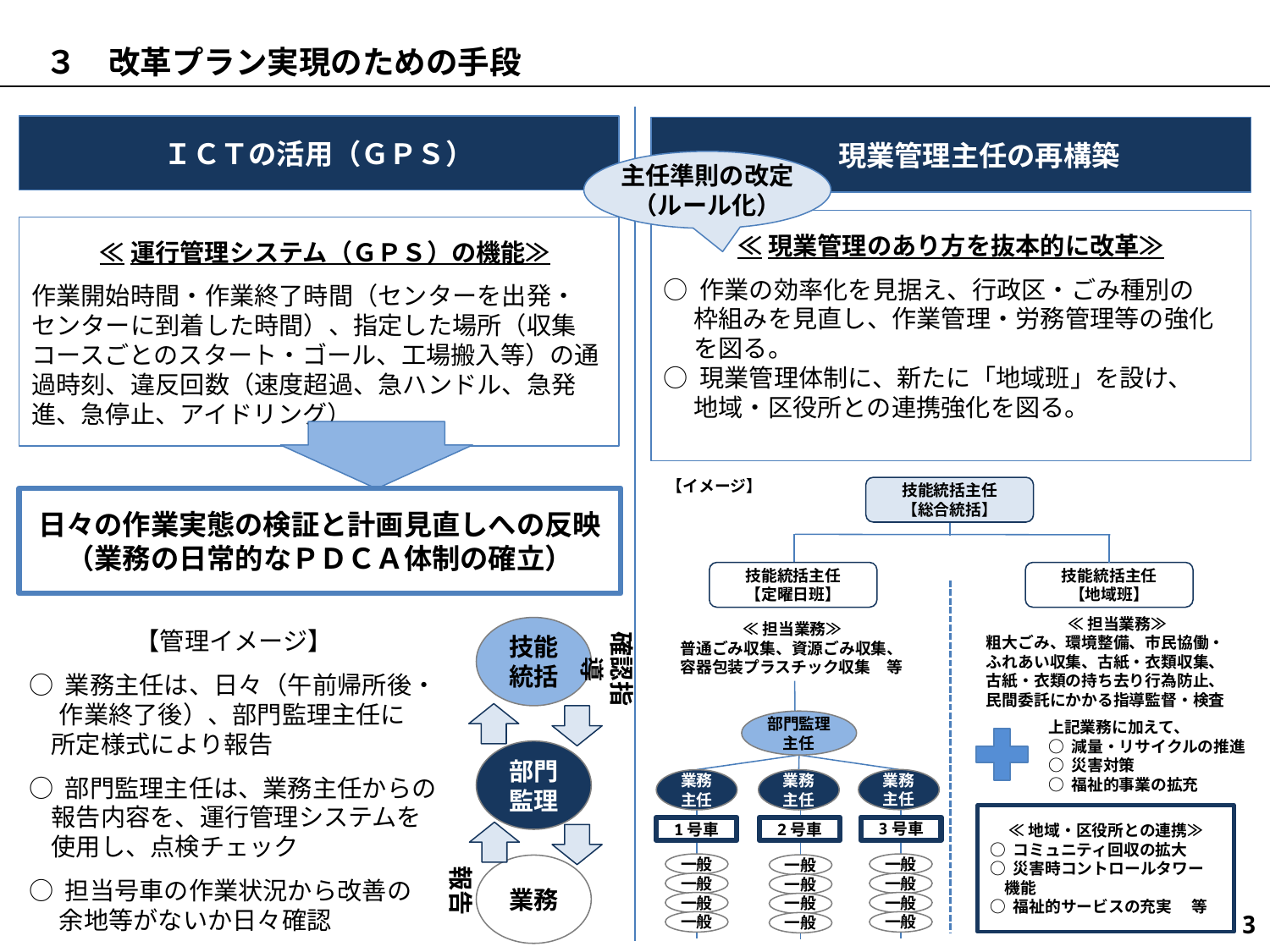

３　改革プラン実現のための手段
ＩＣＴの活用（ＧＰＳ）
　　現業管理主任の再構築
主任準則の改定（ルール化）
≪現業管理のあり方を抜本的に改革≫

○ 作業の効率化を見据え、行政区・ごみ種別の
　 枠組みを見直し、作業管理・労務管理等の強化
　 を図る。
○ 現業管理体制に、新たに「地域班」を設け、
　 地域・区役所との連携強化を図る。
≪運行管理システム（ＧＰＳ）の機能≫

作業開始時間・作業終了時間（センターを出発・
センターに到着した時間）、指定した場所（収集コースごとのスタート・ゴール、工場搬入等）の通過時刻、違反回数（速度超過、急ハンドル、急発進、急停止、アイドリング）

日々の作業実態の検証と計画見直しへの反映（業務の日常的なＰＤＣＡ体制の確立）
確認指導
【管理イメージ】

○ 業務主任は、日々（午前帰所後・
　 作業終了後）、部門監理主任に
   所定様式により報告

○ 部門監理主任は、業務主任からの
   報告内容を、運行管理システムを
   使用し、点検チェック

○ 担当号車の作業状況から改善の
　 余地等がないか日々確認
技能統括

部門監理

業務
報告
【イメージ】
技能統括主任
【総合統括】
技能統括主任
【定曜日班】
技能統括主任
【地域班】
≪担当業務≫
粗大ごみ、環境整備、市民協働・
ふれあい収集、古紙・衣類収集、
古紙・衣類の持ち去り行為防止、
民間委託にかかる指導監督・検査
部門監理
主任
業務主任
一般
一般
一般
一般
1号車
業務主任
業務主任
3号車
2号車
一般
一般
一般
一般
一般
一般
一般
一般
≪担当業務≫
普通ごみ収集、資源ごみ収集、
容器包装プラスチック収集　等
上記業務に加えて、
○ 減量・リサイクルの推進
○ 災害対策
○ 福祉的事業の拡充

≪地域・区役所との連携≫
○ コミュニティ回収の拡大
○ 災害時コントロールタワー
   機能
○ 福祉的サービスの充実 　等
3